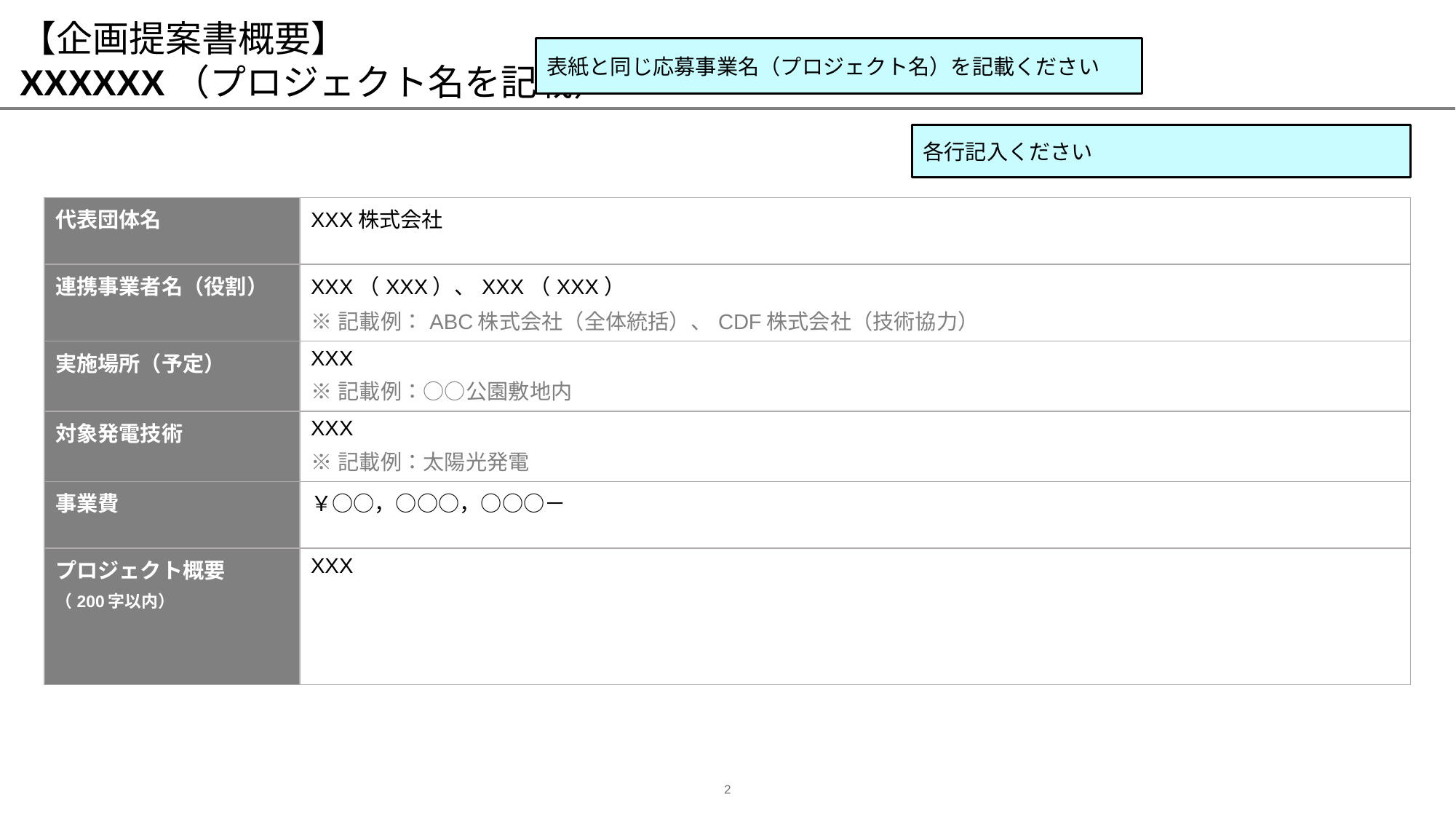

# 【企画提案書概要】 XXXXXX（プロジェクト名を記載）
表紙と同じ応募事業名（プロジェクト名）を記載ください
各行記入ください
| 代表団体名 | XXX株式会社 |
| --- | --- |
| 連携事業者名（役割） | XXX（XXX）、XXX（XXX） ※記載例：ABC株式会社（全体統括）、CDF株式会社（技術協力） |
| 実施場所（予定） | XXX ※記載例：○○公園敷地内 |
| 対象発電技術 | XXX ※記載例：太陽光発電 |
| 事業費 | ￥○○，○○○，○○○－ |
| プロジェクト概要 （200字以内） | XXX |